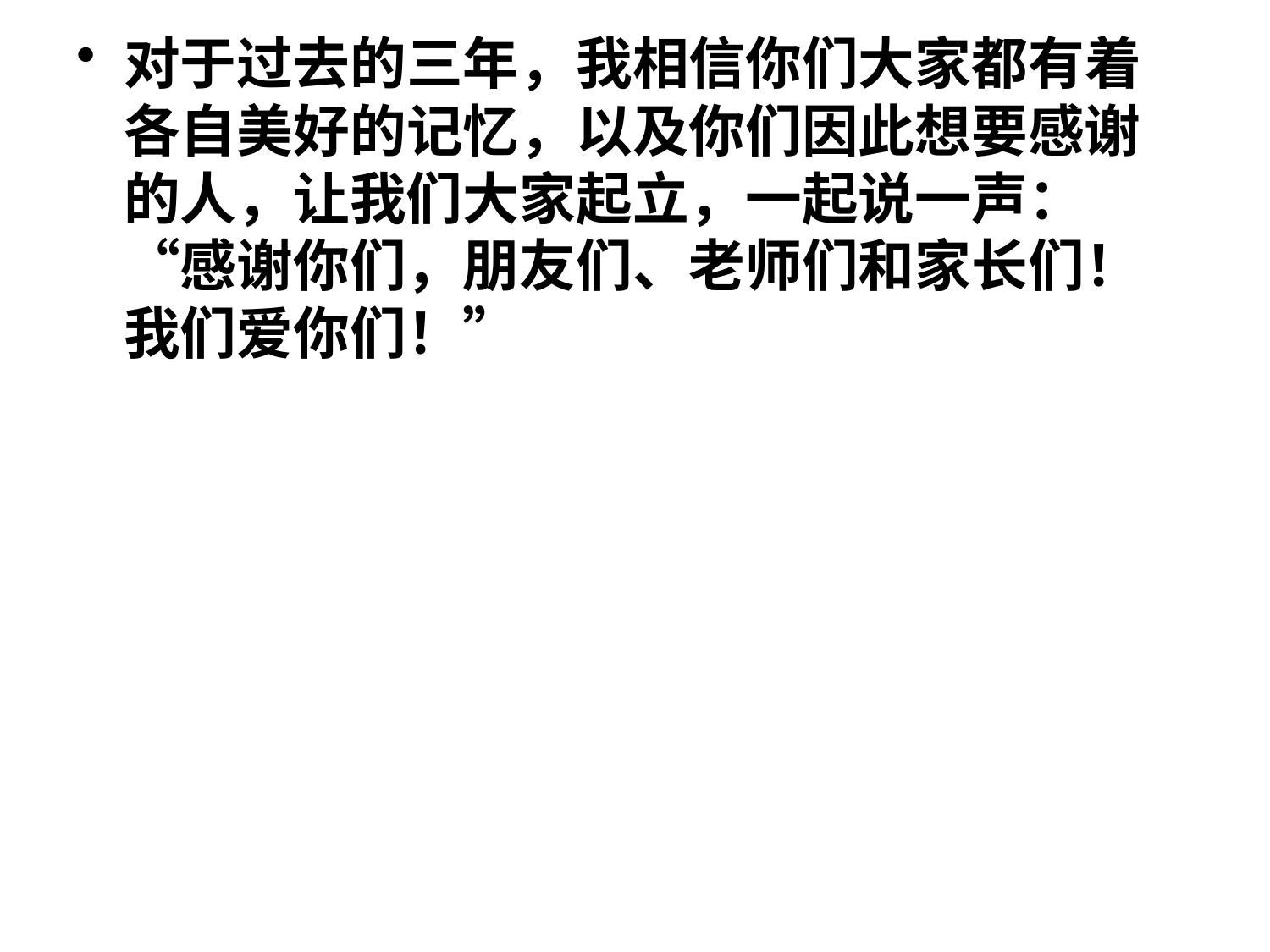

对于过去的三年，我相信你们大家都有着各自美好的记忆，以及你们因此想要感谢的人，让我们大家起立，一起说一声：“感谢你们，朋友们、老师们和家长们！我们爱你们！”